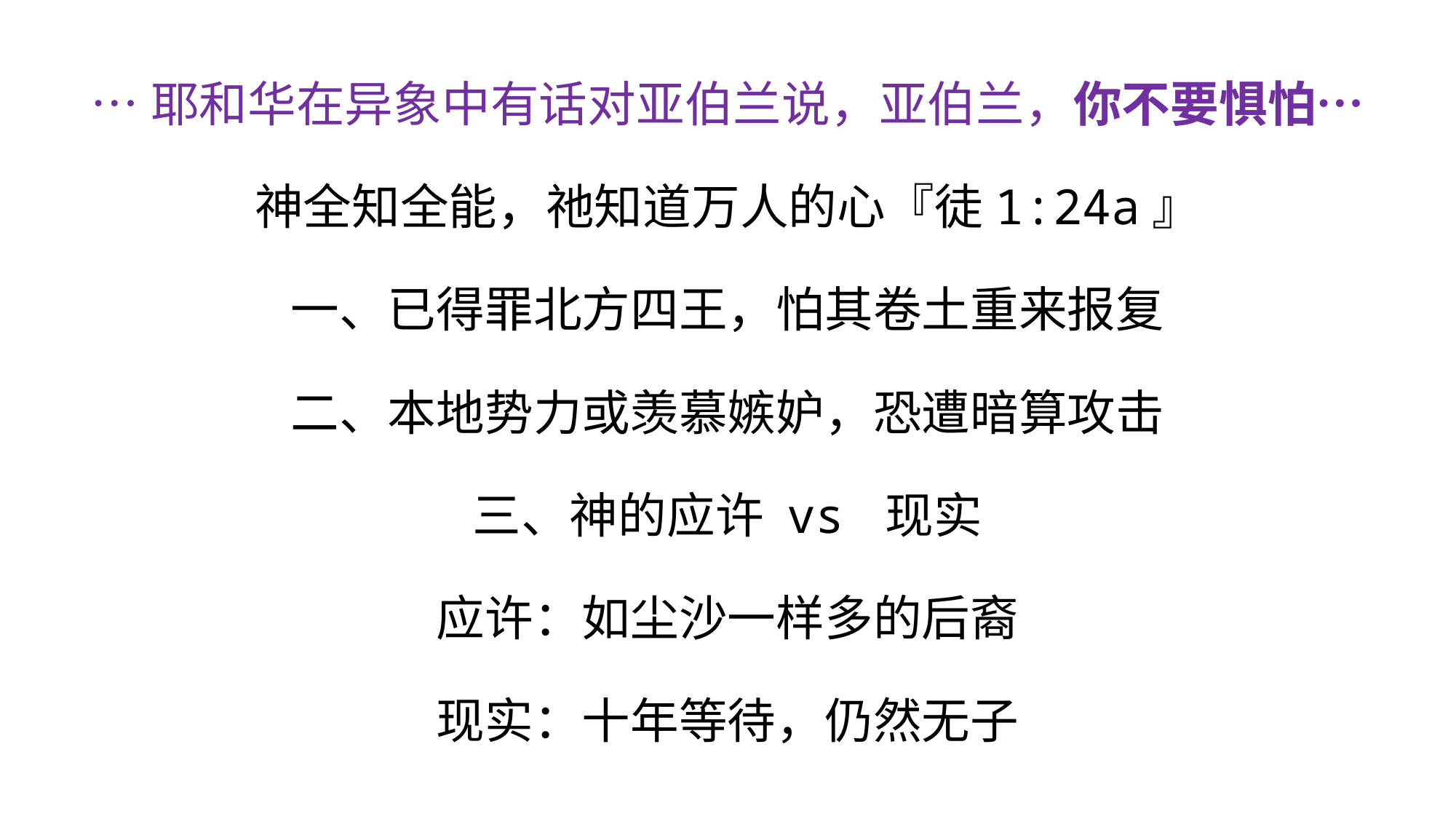

…耶和华在异象中有话对亚伯兰说，亚伯兰，你不要惧怕…
神全知全能，祂知道万人的心『徒1:24a』
一、已得罪北方四王，怕其卷土重来报复
二、本地势力或羡慕嫉妒，恐遭暗算攻击
三、神的应许 vs 现实
应许：如尘沙一样多的后裔
现实：十年等待，仍然无子